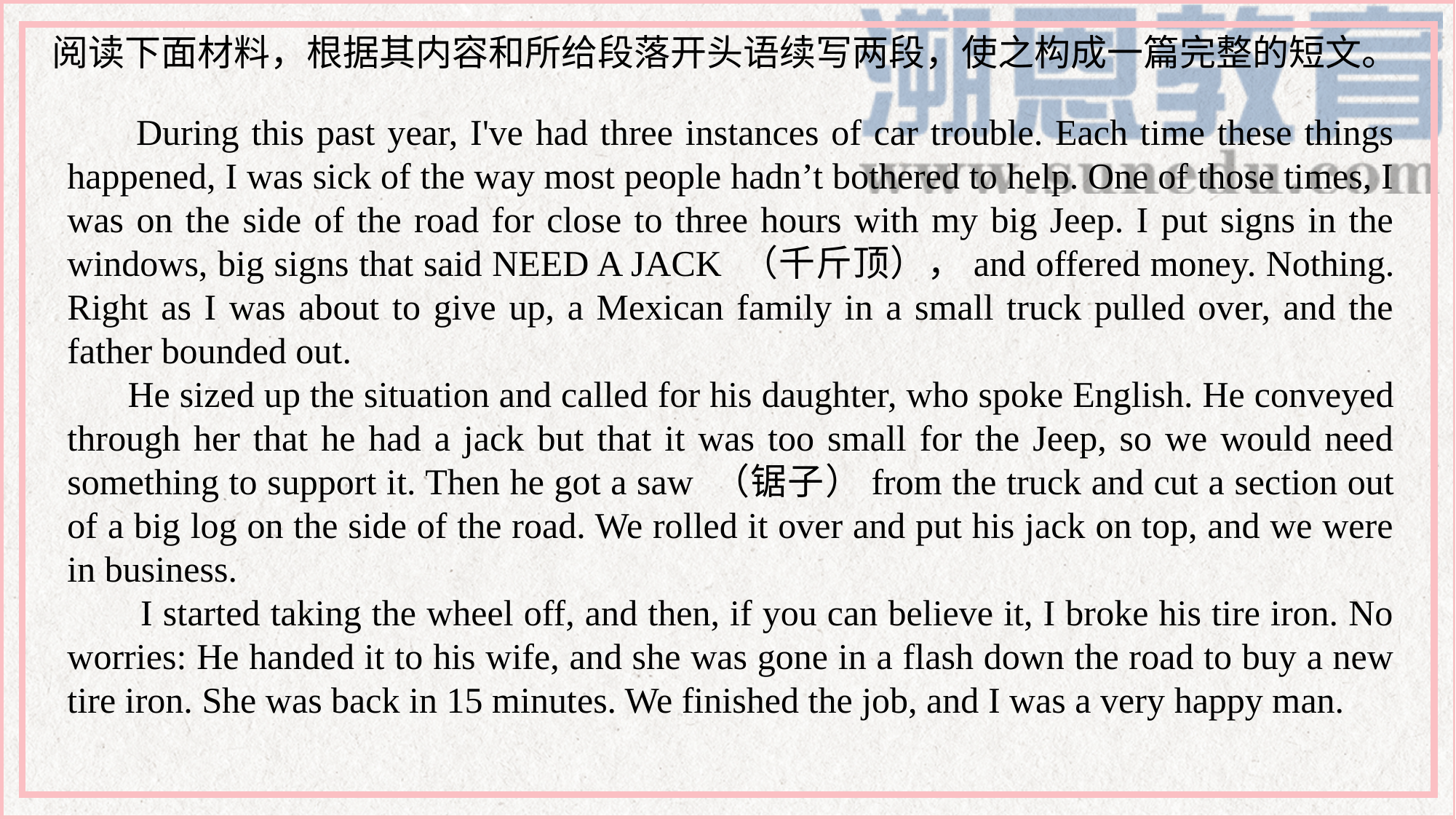

阅读下面材料，根据其内容和所给段落开头语续写两段，使之构成一篇完整的短文。
   During this past year, I've had three instances of car trouble. Each time these things happened, I was sick of the way most people hadn’t bothered to help. One of those times, I was on the side of the road for close to three hours with my big Jeep. I put signs in the windows, big signs that said NEED A JACK （千斤顶），and offered money. Nothing. Right as I was about to give up, a Mexican family in a small truck pulled over, and the father bounded out.
   He sized up the situation and called for his daughter, who spoke English. He conveyed through her that he had a jack but that it was too small for the Jeep, so we would need something to support it. Then he got a saw （锯子）from the truck and cut a section out of a big log on the side of the road. We rolled it over and put his jack on top, and we were in business.
    I started taking the wheel off, and then, if you can believe it, I broke his tire iron. No worries: He handed it to his wife, and she was gone in a flash down the road to buy a new tire iron. She was back in 15 minutes. We finished the job, and I was a very happy man.